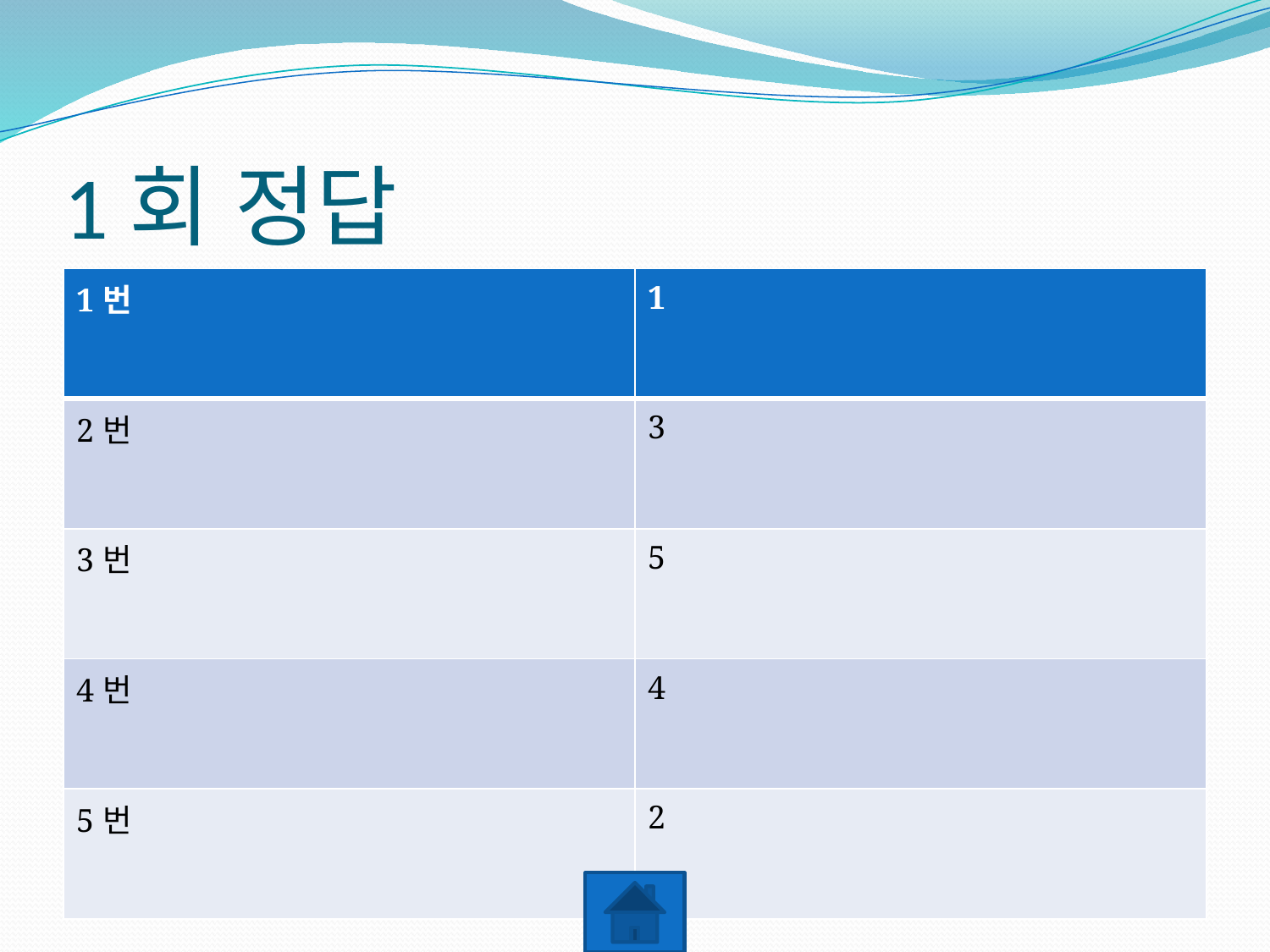

# 1회 정답
| 1번 | 1 |
| --- | --- |
| 2번 | 3 |
| 3번 | 5 |
| 4번 | 4 |
| 5번 | 2 |